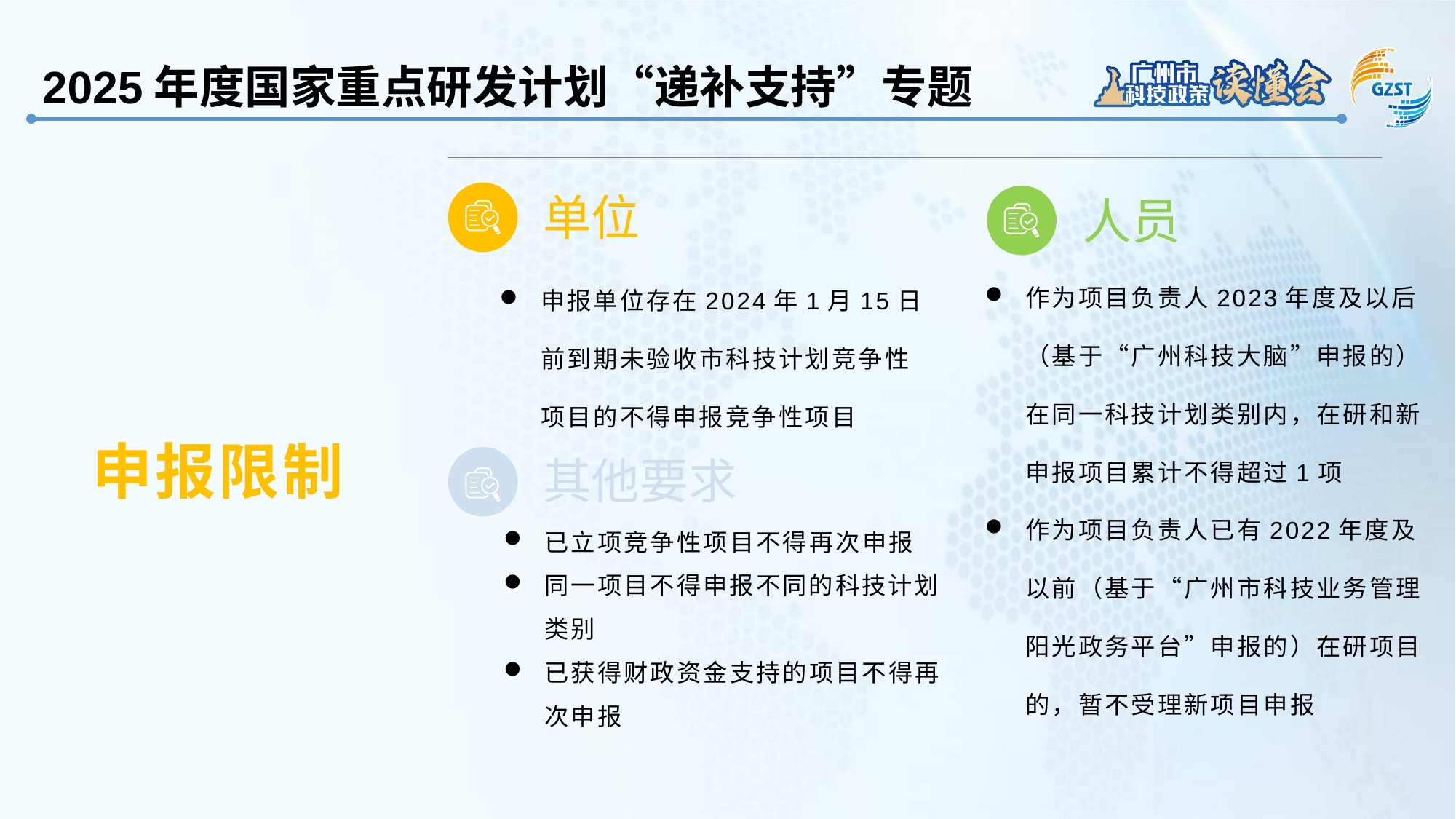

2025年度国家重点研发计划“递补支持”专题
单位

人员

作为项目负责人2023年度及以后（基于“广州科技大脑”申报的）在同一科技计划类别内，在研和新申报项目累计不得超过1项
作为项目负责人已有2022年度及以前（基于“广州市科技业务管理阳光政务平台”申报的）在研项目的，暂不受理新项目申报
申报单位存在2024年1月15日前到期未验收市科技计划竞争性项目的不得申报竞争性项目
申报限制
其他要求

已立项竞争性项目不得再次申报
同一项目不得申报不同的科技计划类别
已获得财政资金支持的项目不得再次申报